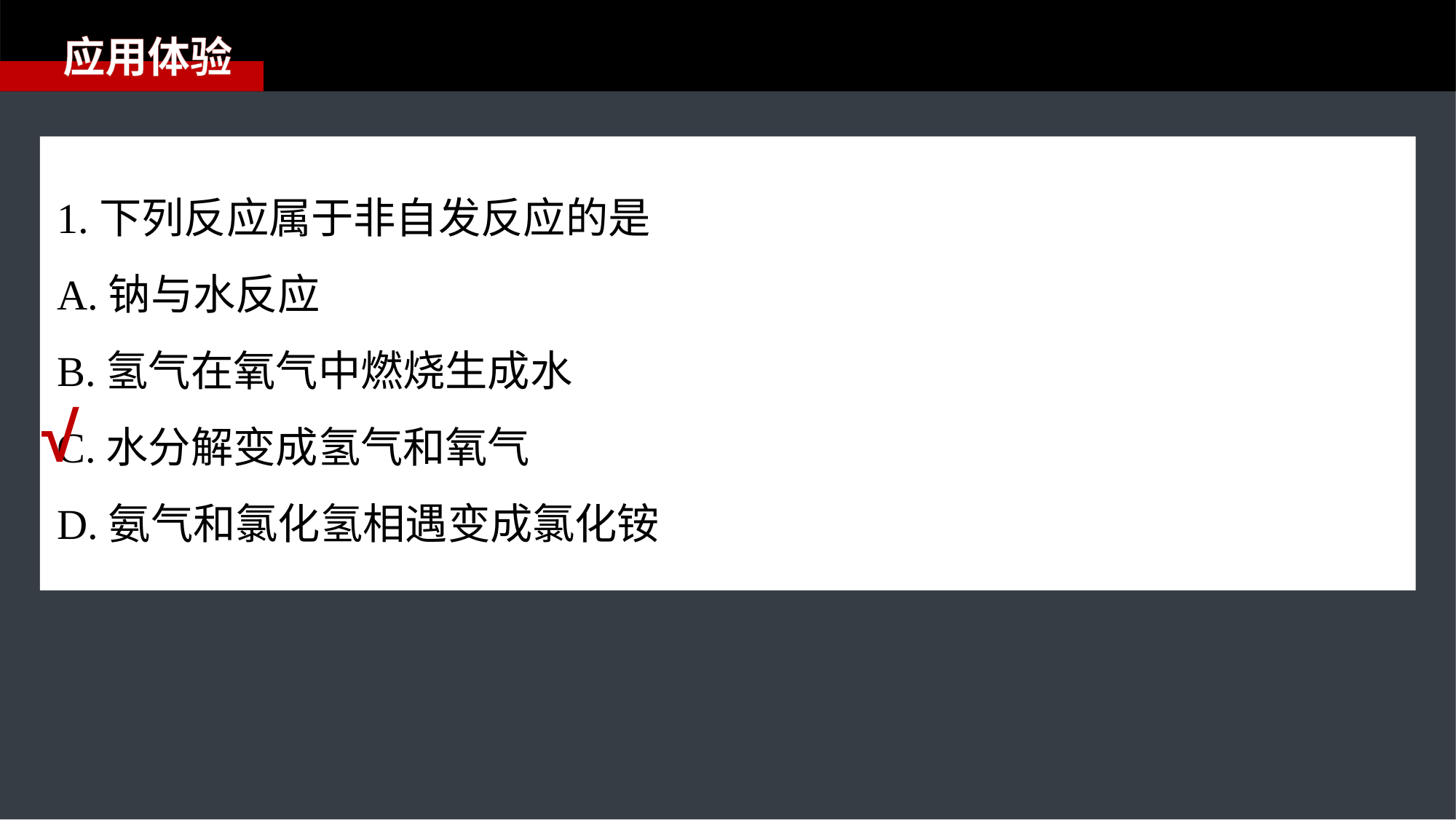

应用体验

1.下列反应属于非自发反应的是
A.钠与水反应
B.氢气在氧气中燃烧生成水
C.水分解变成氢气和氧气
D.氨气和氯化氢相遇变成氯化铵
√